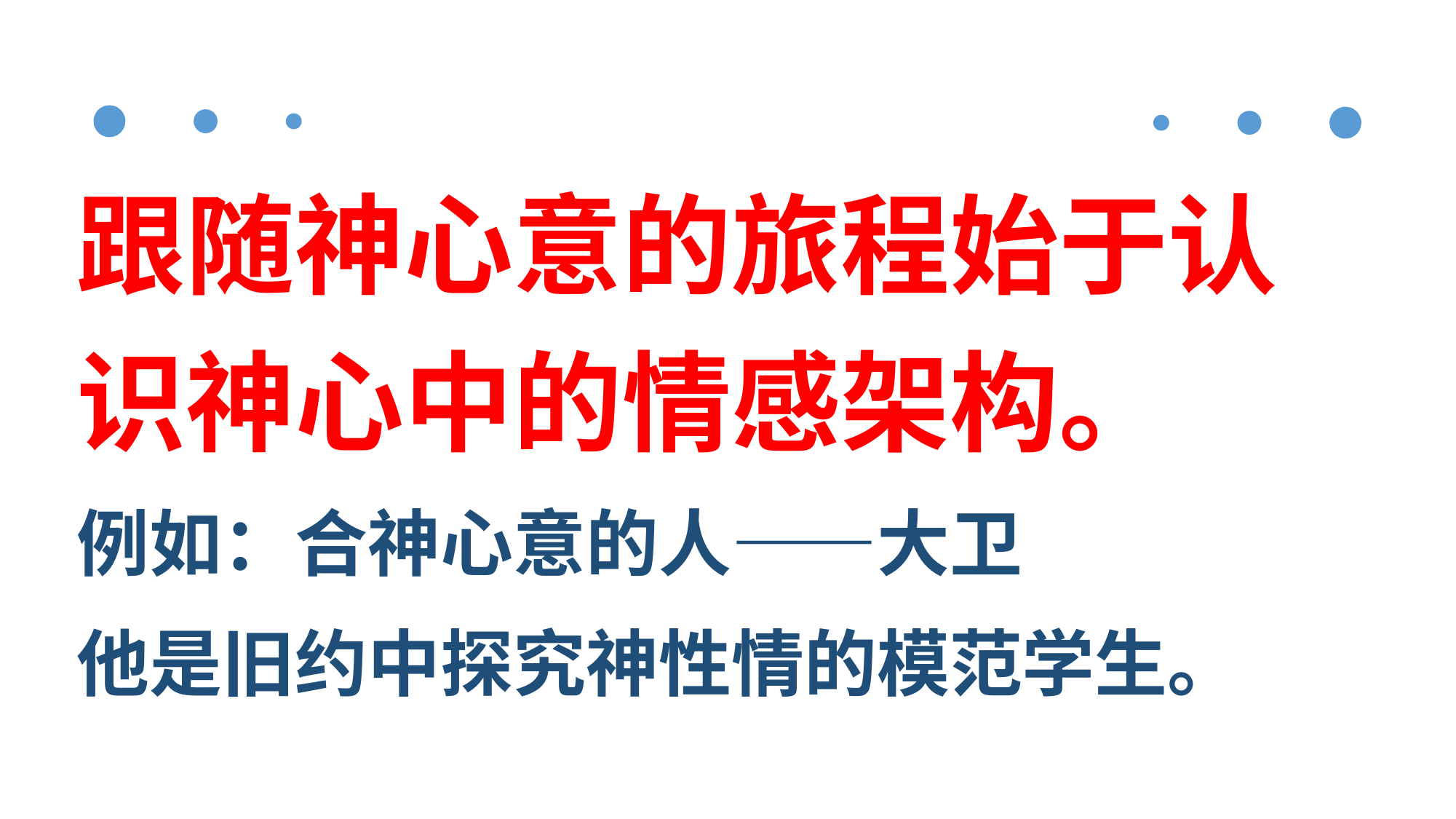

跟随神心意的旅程始于认识神心中的情感架构。
例如：合神心意的人——大卫
他是旧约中探究神性情的模范学生。